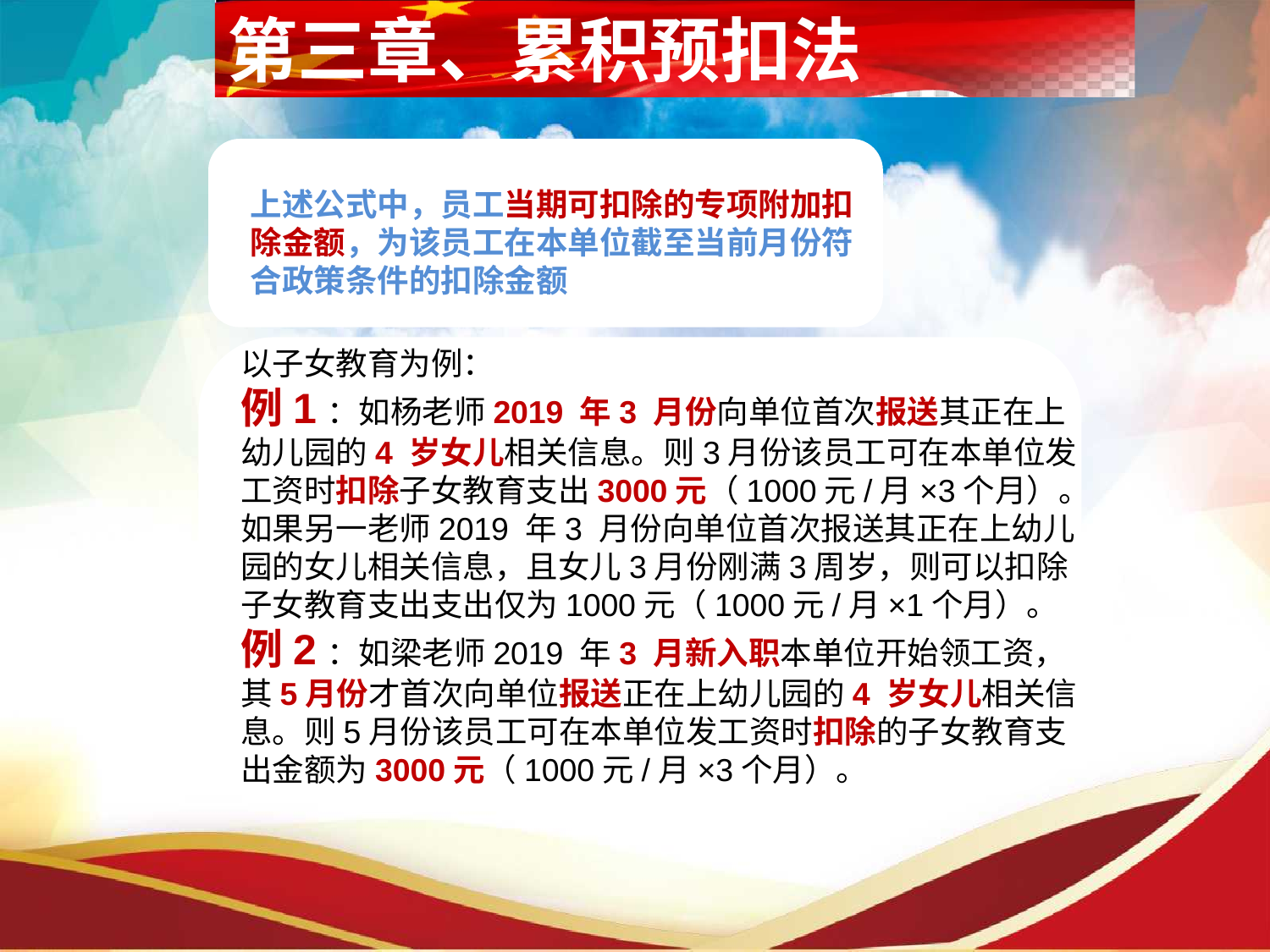

第三章、累积预扣法

上述公式中，员工当期可扣除的专项附加扣除金额，为该员工在本单位截至当前月份符合政策条件的扣除金额

以子女教育为例：
例1：如杨老师2019 年3 月份向单位首次报送其正在上
幼儿园的4 岁女儿相关信息。则3月份该员工可在本单位发
工资时扣除子女教育支出3000元（1000元/月×3个月）。如果另一老师2019 年3 月份向单位首次报送其正在上幼儿园的女儿相关信息，且女儿3月份刚满3周岁，则可以扣除子女教育支出支出仅为1000元（1000元/月×1个月）。
例2：如梁老师2019 年3 月新入职本单位开始领工资，
其5月份才首次向单位报送正在上幼儿园的4 岁女儿相关信
息。则5月份该员工可在本单位发工资时扣除的子女教育支
出金额为3000元（1000元/月×3个月）。